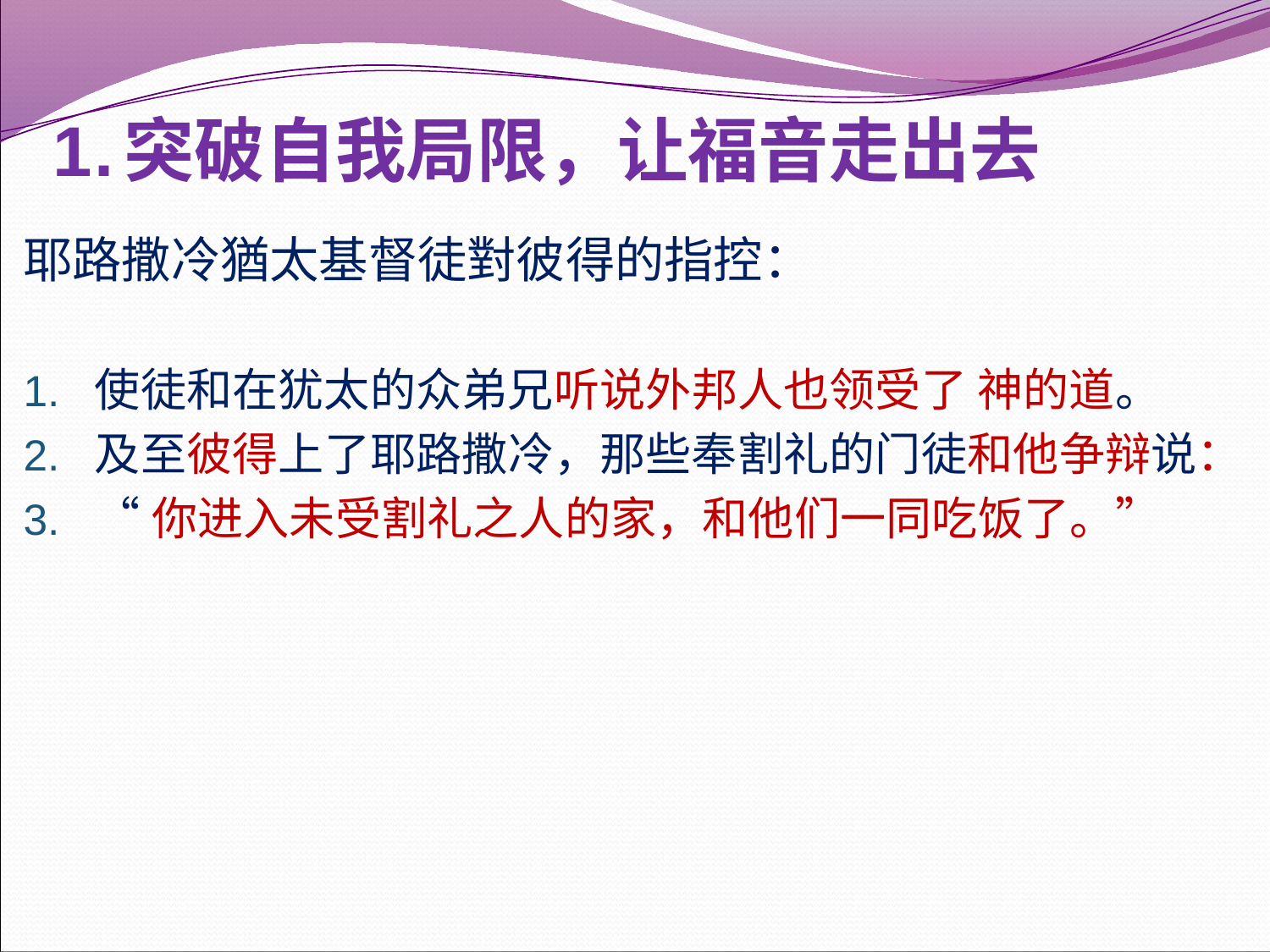

# 突破自我局限，让福音走出去
耶路撒冷猶太基督徒對彼得的指控：

使徒和在犹太的众弟兄听说外邦人也领受了 神的道。
及至彼得上了耶路撒冷，那些奉割礼的门徒和他争辩说：
“你进入未受割礼之人的家，和他们一同吃饭了。”